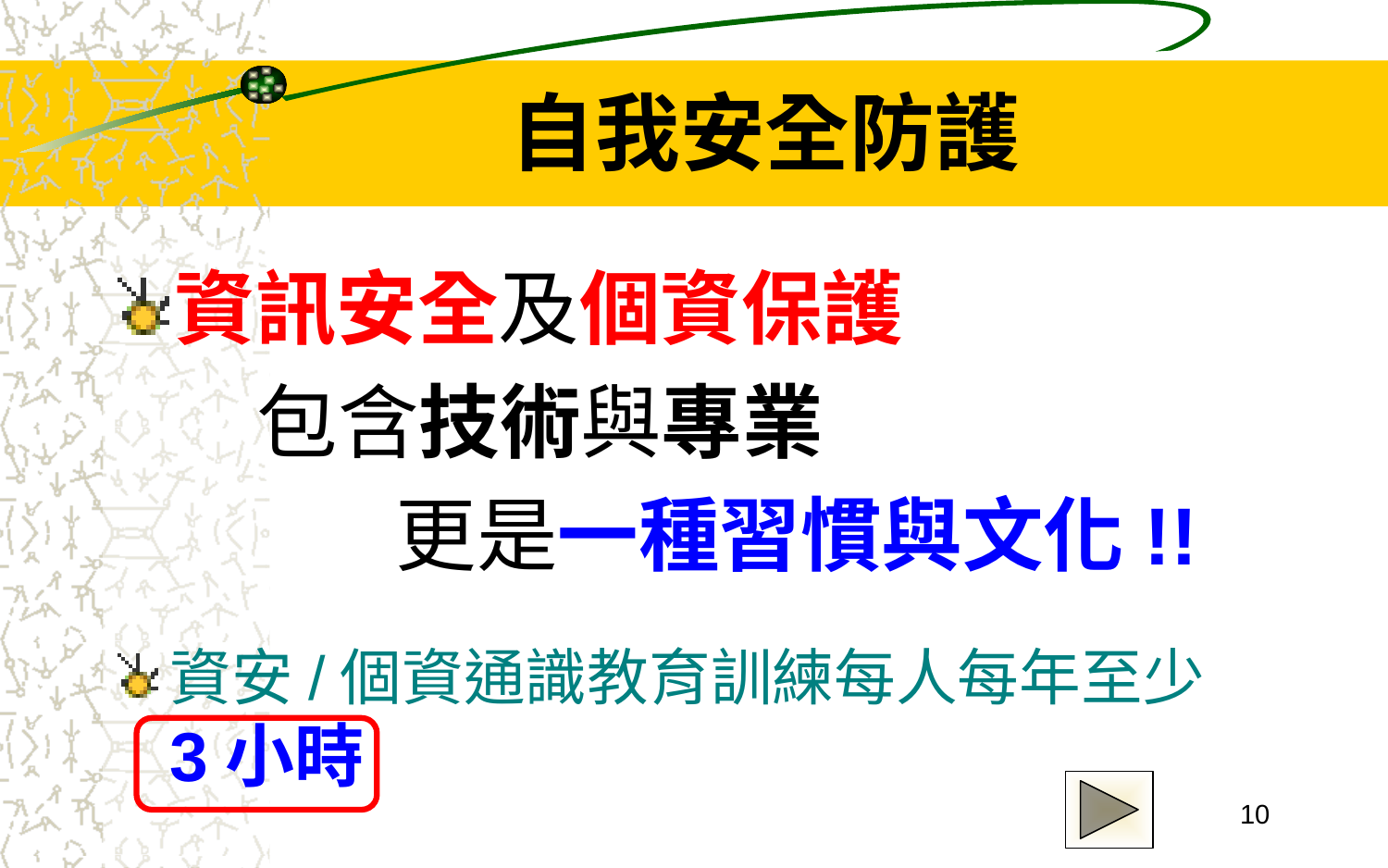

# 自我安全防護
資訊安全及個資保護
   	包含技術與專業
		更是一種習慣與文化!!

資安/個資通識教育訓練每人每年至少    3小時

10